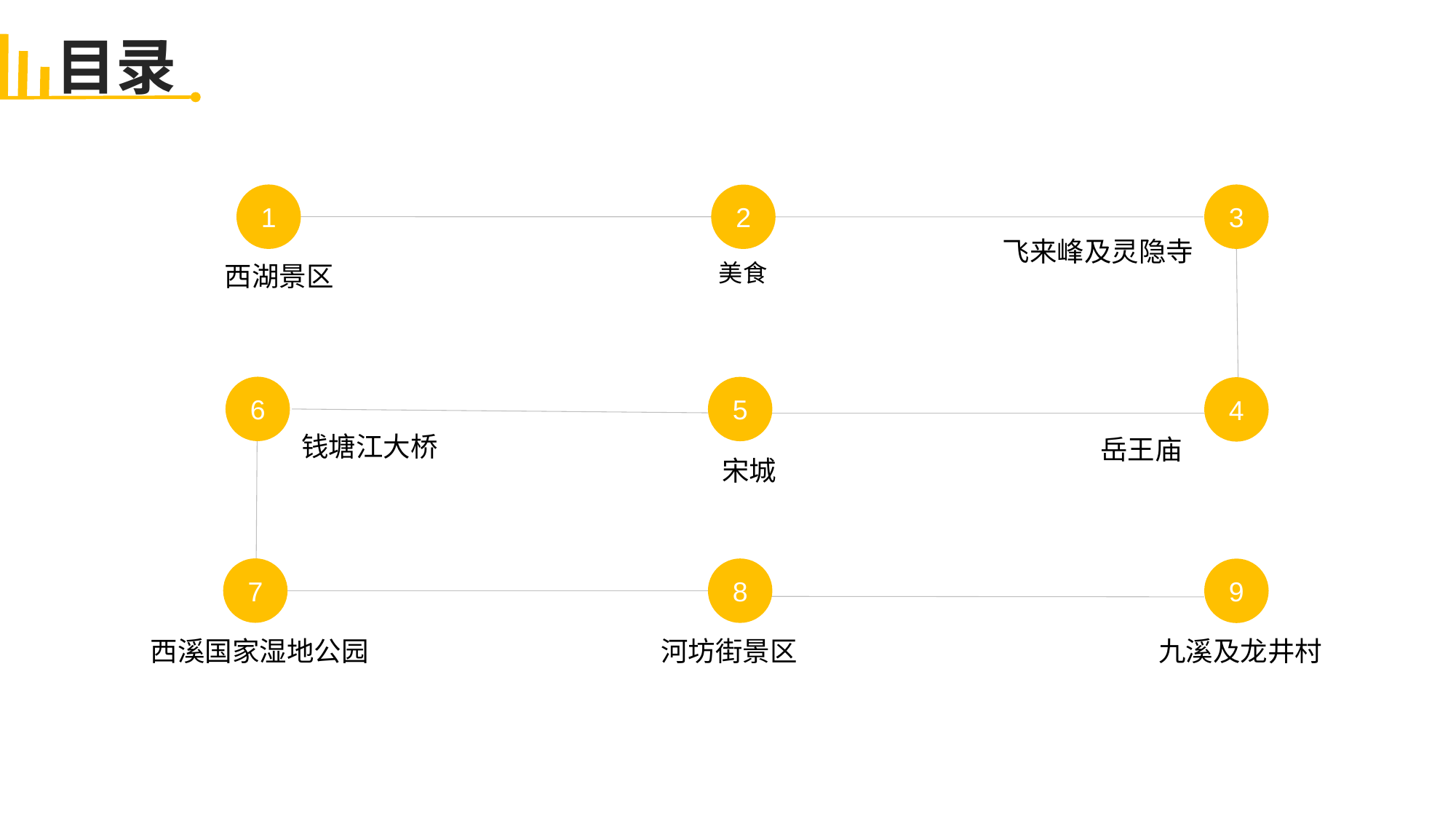

目录

1

3

2
飞来峰及灵隐寺
美食
西湖景区

6

5

4
钱塘江大桥
岳王庙
宋城

7

8

9
西溪国家湿地公园
河坊街景区
九溪及龙井村